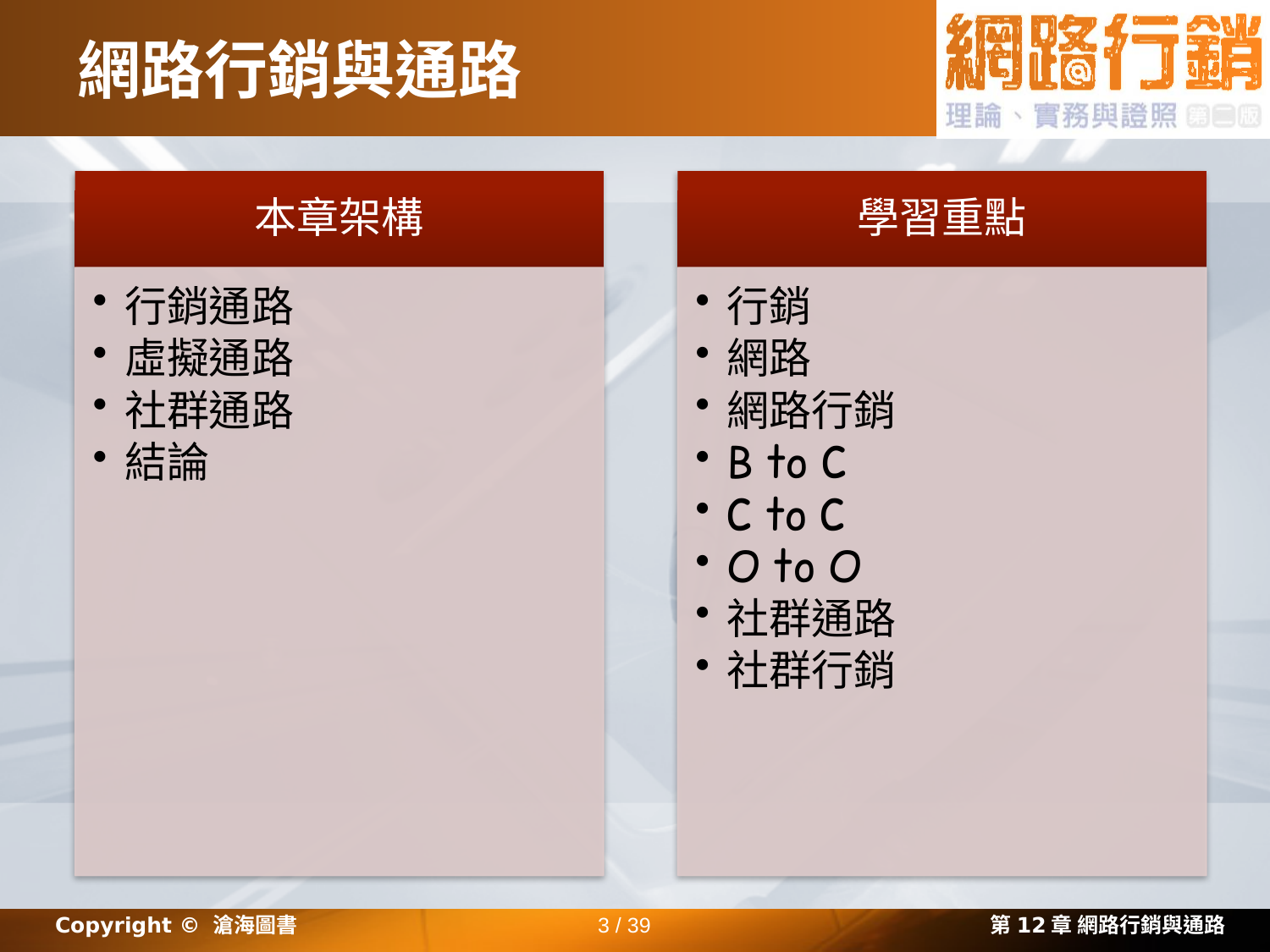

# 網路行銷與通路
本章架構
行銷通路
虛擬通路
社群通路
結論
學習重點
行銷
網路
網路行銷
B to C
C to C
O to O
社群通路
社群行銷
Copyright © 滄海圖書
3 / 39
第12章 網路行銷與通路